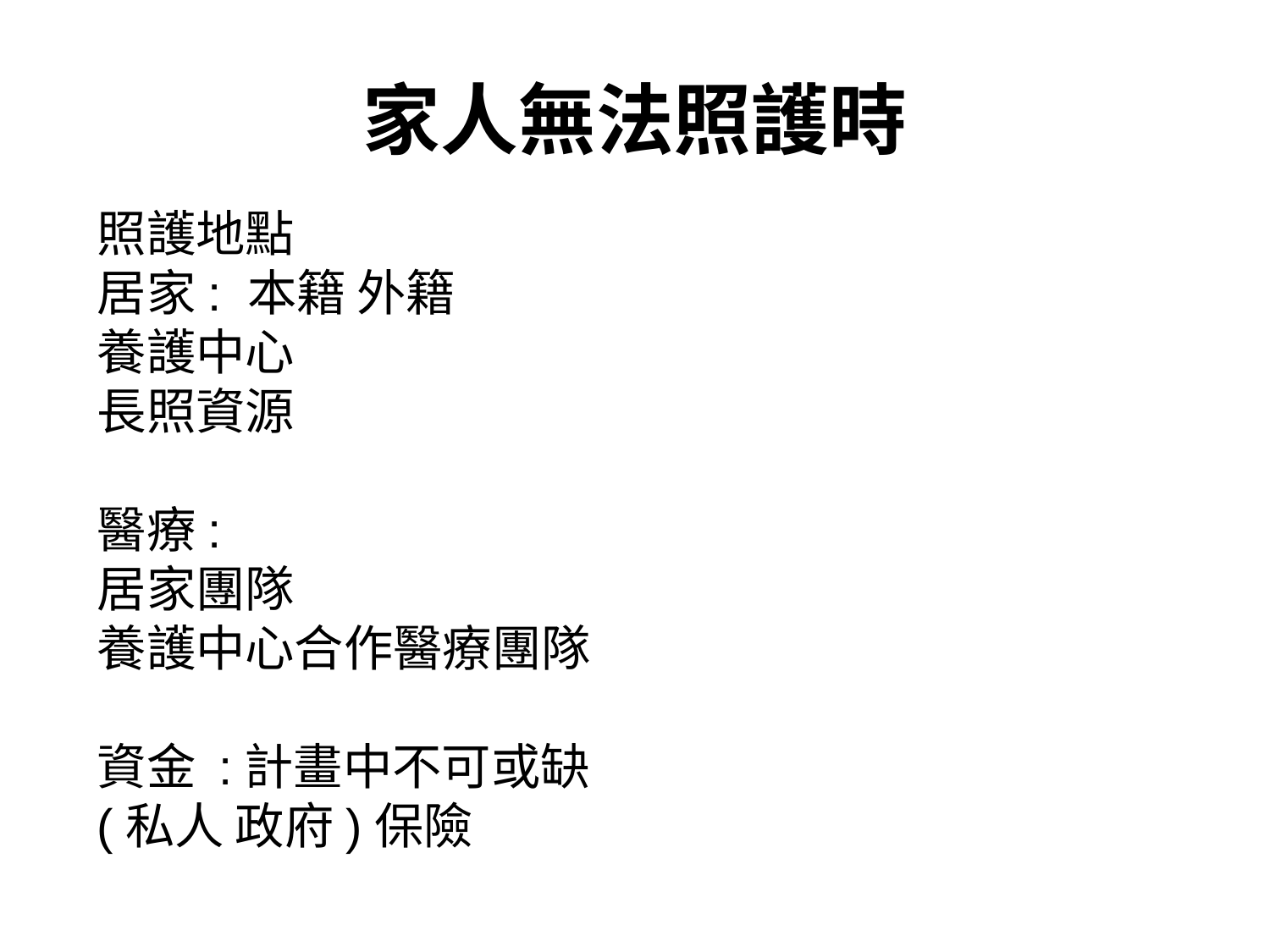

# 家人無法照護時
照護地點
居家: 本籍 外籍
養護中心
長照資源

醫療:
居家團隊
養護中心合作醫療團隊

資金 :計畫中不可或缺
(私人 政府)保險